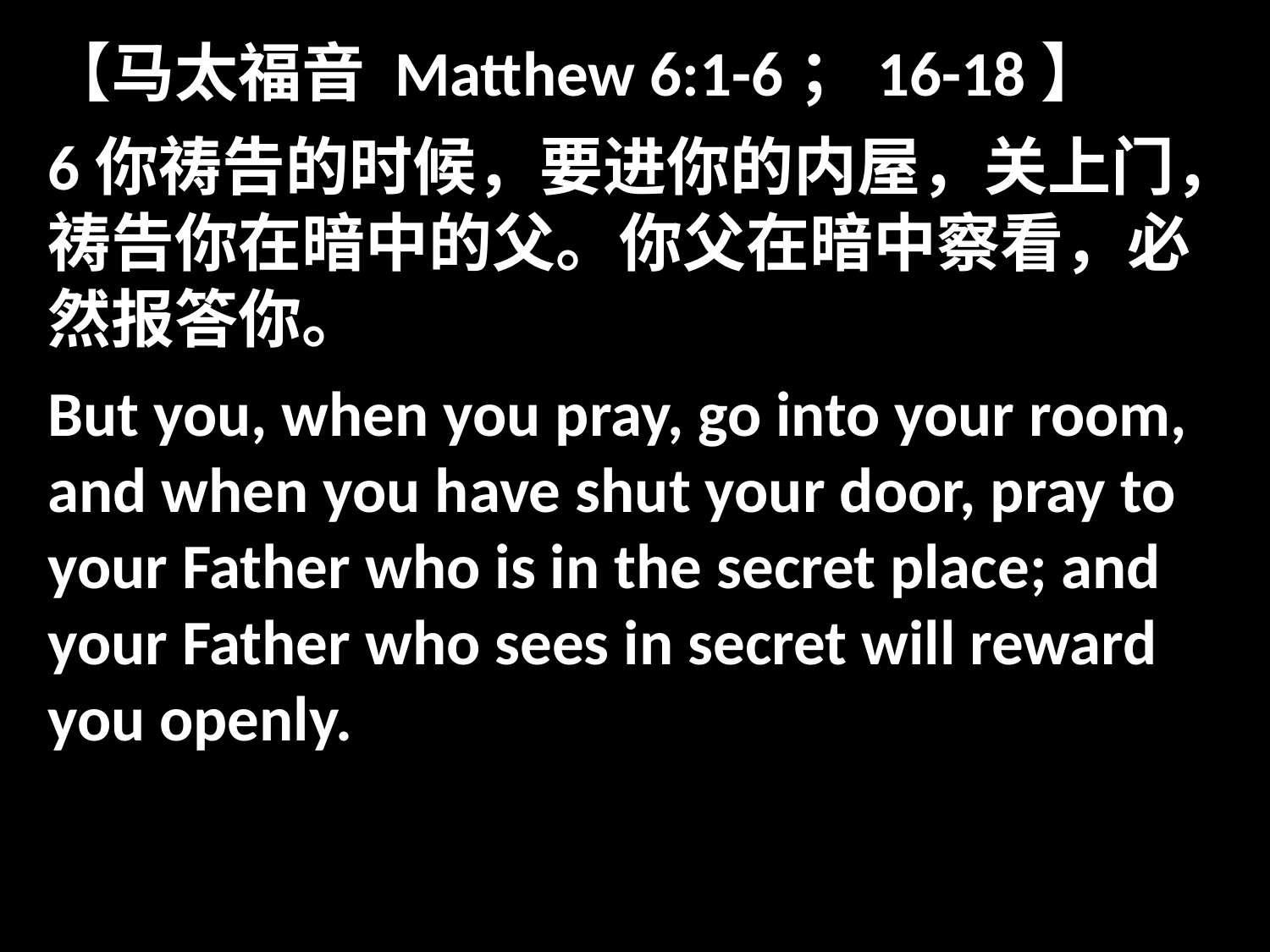

【马太福音 Matthew 6:1-6；16-18】
6你祷告的时候，要进你的内屋，关上门，祷告你在暗中的父。你父在暗中察看，必然报答你。
But you, when you pray, go into your room, and when you have shut your door, pray to your Father who is in the secret place; and your Father who sees in secret will reward you openly.